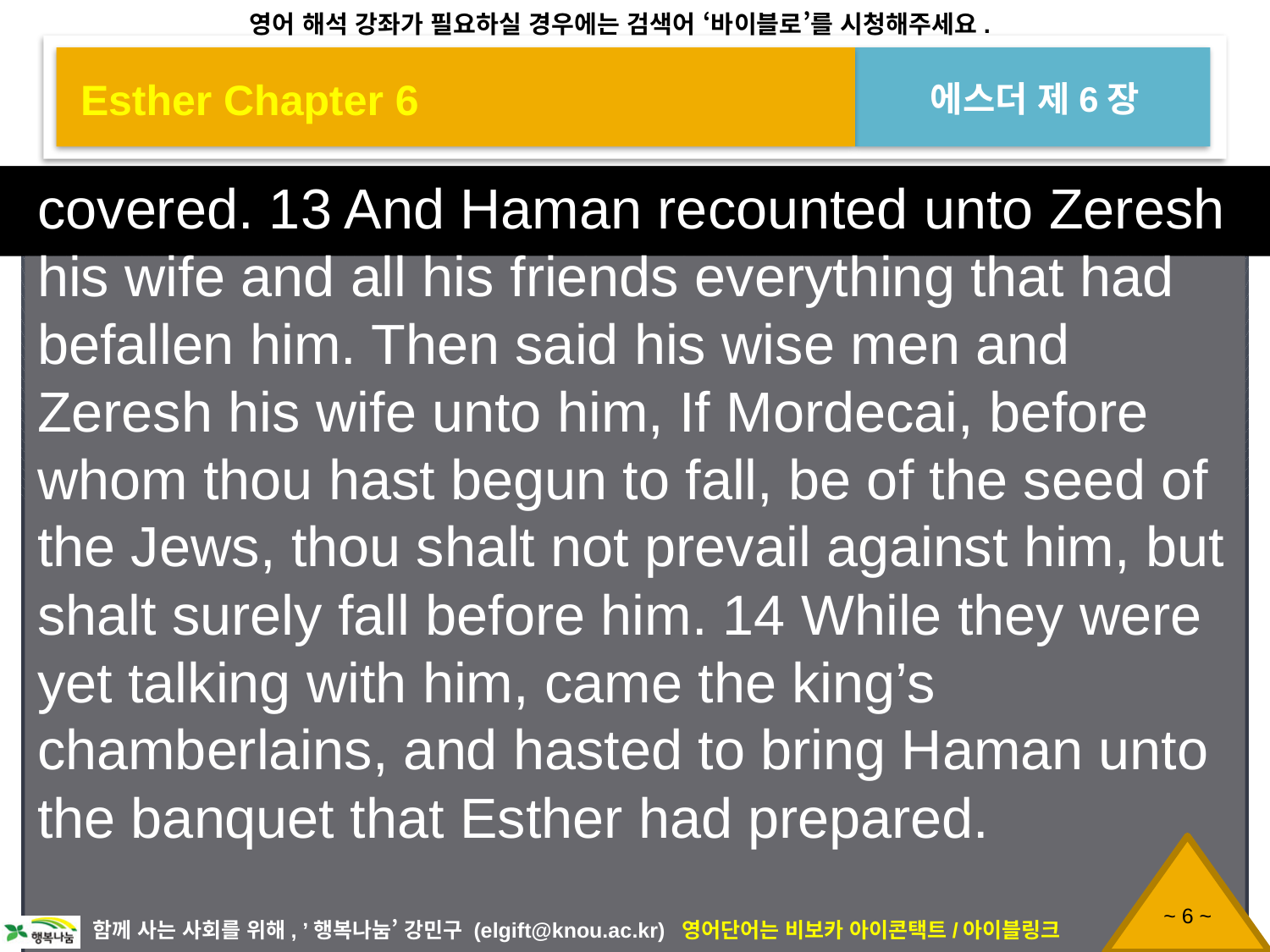

Esther Chapter 6
에스더 제6장
covered. 13 And Haman recounted unto Zeresh his wife and all his friends everything that had befallen him. Then said his wise men and Zeresh his wife unto him, If Mordecai, before whom thou hast begun to fall, be of the seed of the Jews, thou shalt not prevail against him, but shalt surely fall before him. 14 While they were yet talking with him, came the king’s chamberlains, and hasted to bring Haman unto the banquet that Esther had prepared.